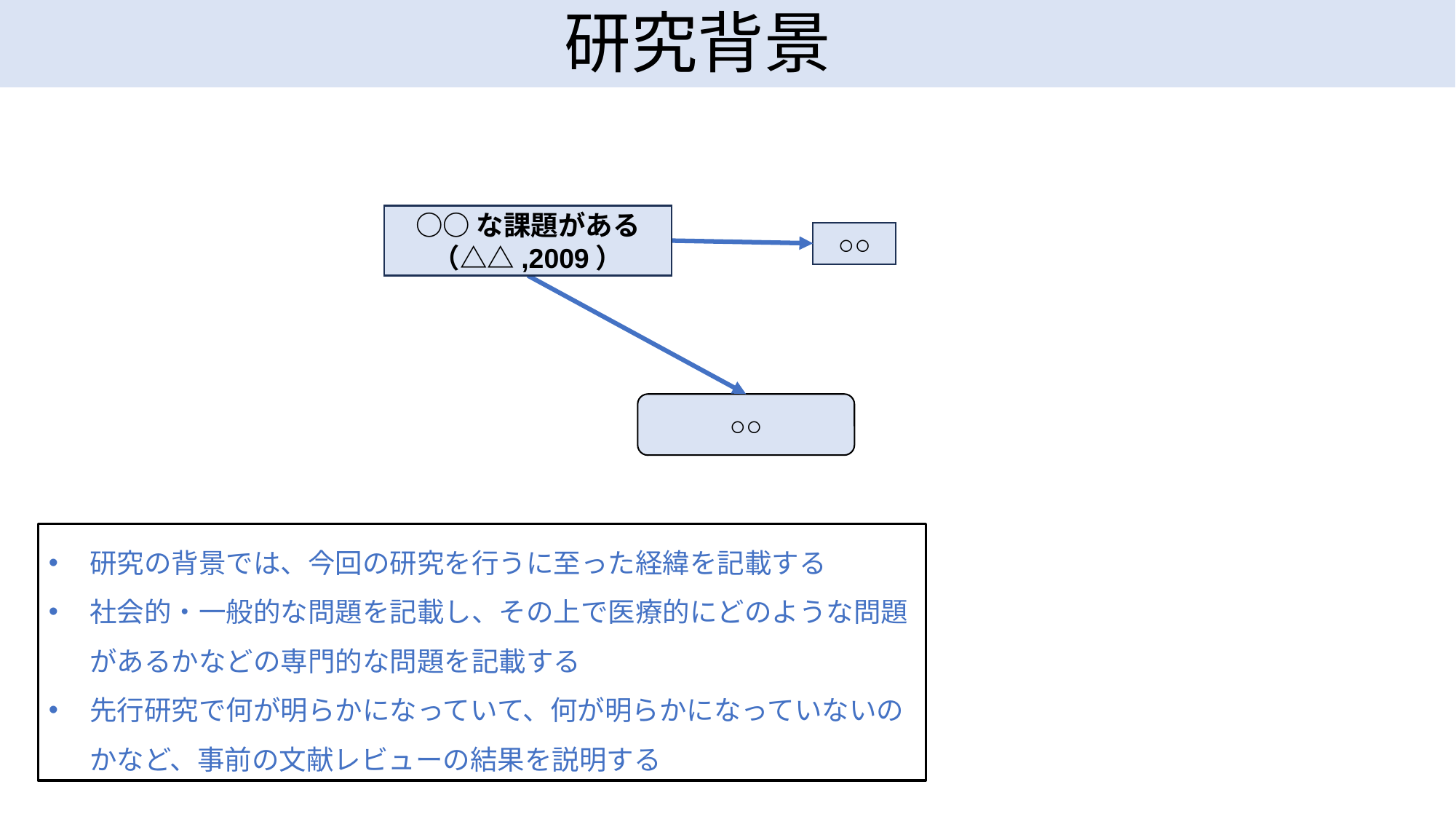

研究背景

○○な課題がある（△△,2009）
○○
○○
研究の背景では、今回の研究を行うに至った経緯を記載する
社会的・一般的な問題を記載し、その上で医療的にどのような問題があるかなどの専門的な問題を記載する
先行研究で何が明らかになっていて、何が明らかになっていないのかなど、事前の文献レビューの結果を説明する